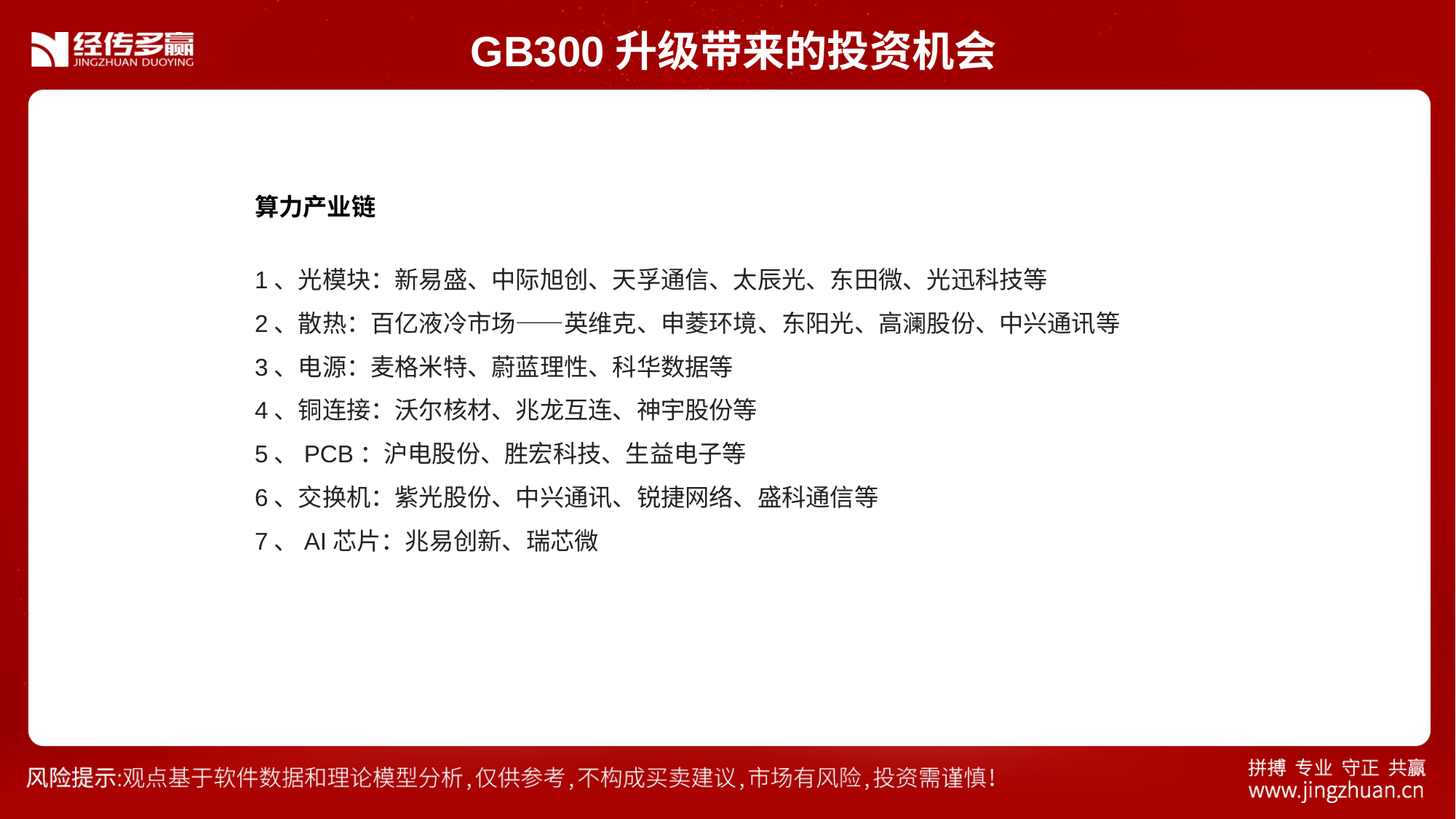

GB300升级带来的投资机会
算力产业链

1、光模块：新易盛、中际旭创、天孚通信、太辰光、东田微、光迅科技等
2、散热：百亿液冷市场——英维克、申菱环境、东阳光、高澜股份、中兴通讯等
3、电源：麦格米特、蔚蓝理性、科华数据等
4、铜连接：沃尔核材、兆龙互连、神宇股份等
5、PCB：沪电股份、胜宏科技、生益电子等
6、交换机：紫光股份、中兴通讯、锐捷网络、盛科通信等
7、AI芯片：兆易创新、瑞芯微